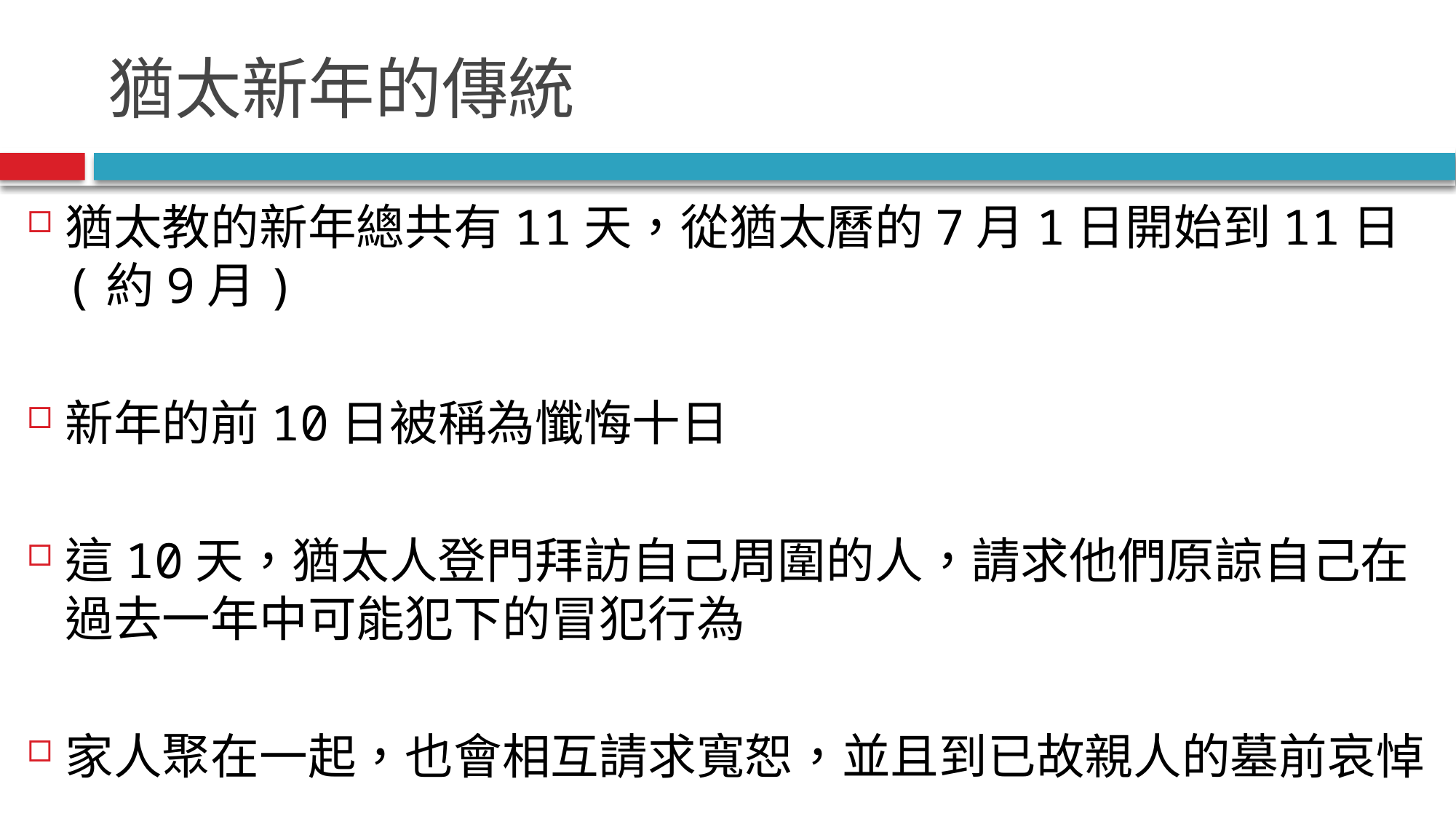

# 猶太新年的傳統
猶太教的新年總共有11天，從猶太曆的7月1日開始到11日(約9月)

新年的前10日被稱為懺悔十日

這10天，猶太人登門拜訪自己周圍的人，請求他們原諒自己在過去一年中可能犯下的冒犯行為

家人聚在一起，也會相互請求寬恕，並且到已故親人的墓前哀悼